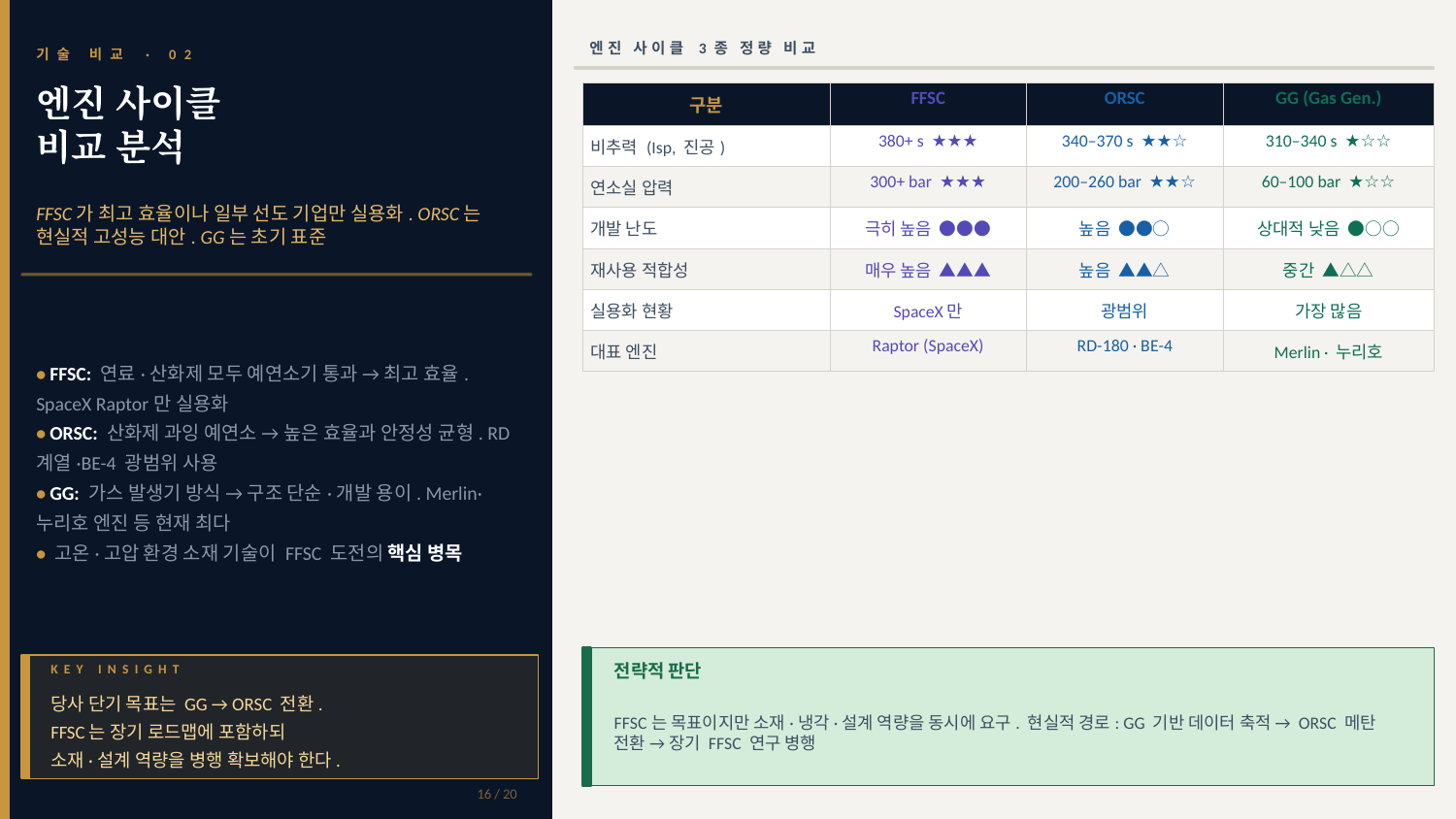

엔진 사이클 3종 정량 비교
기술 비교 · 02

엔진 사이클
비교 분석
| 구분 | FFSC | ORSC | GG (Gas Gen.) |
| --- | --- | --- | --- |
| 비추력 (Isp, 진공) | 380+ s ★★★ | 340–370 s ★★☆ | 310–340 s ★☆☆ |
| 연소실 압력 | 300+ bar ★★★ | 200–260 bar ★★☆ | 60–100 bar ★☆☆ |
| 개발 난도 | 극히 높음 ●●● | 높음 ●●○ | 상대적 낮음 ●○○ |
| 재사용 적합성 | 매우 높음 ▲▲▲ | 높음 ▲▲△ | 중간 ▲△△ |
| 실용화 현황 | SpaceX만 | 광범위 | 가장 많음 |
| 대표 엔진 | Raptor (SpaceX) | RD-180 · BE-4 | Merlin · 누리호 |
FFSC가 최고 효율이나 일부 선도 기업만 실용화. ORSC는 현실적 고성능 대안. GG는 초기 표준

• FFSC: 연료·산화제 모두 예연소기 통과 → 최고 효율. SpaceX Raptor만 실용화
• ORSC: 산화제 과잉 예연소 → 높은 효율과 안정성 균형. RD계열·BE-4 광범위 사용
• GG: 가스 발생기 방식 → 구조 단순·개발 용이. Merlin·누리호 엔진 등 현재 최다
• 고온·고압 환경 소재 기술이 FFSC 도전의 핵심 병목

전략적 판단
KEY INSIGHT
당사 단기 목표는 GG → ORSC 전환.
FFSC는 장기 로드맵에 포함하되
소재·설계 역량을 병행 확보해야 한다.
FFSC는 목표이지만 소재·냉각·설계 역량을 동시에 요구. 현실적 경로: GG 기반 데이터 축적 → ORSC 메탄 전환 → 장기 FFSC 연구 병행
16 / 20